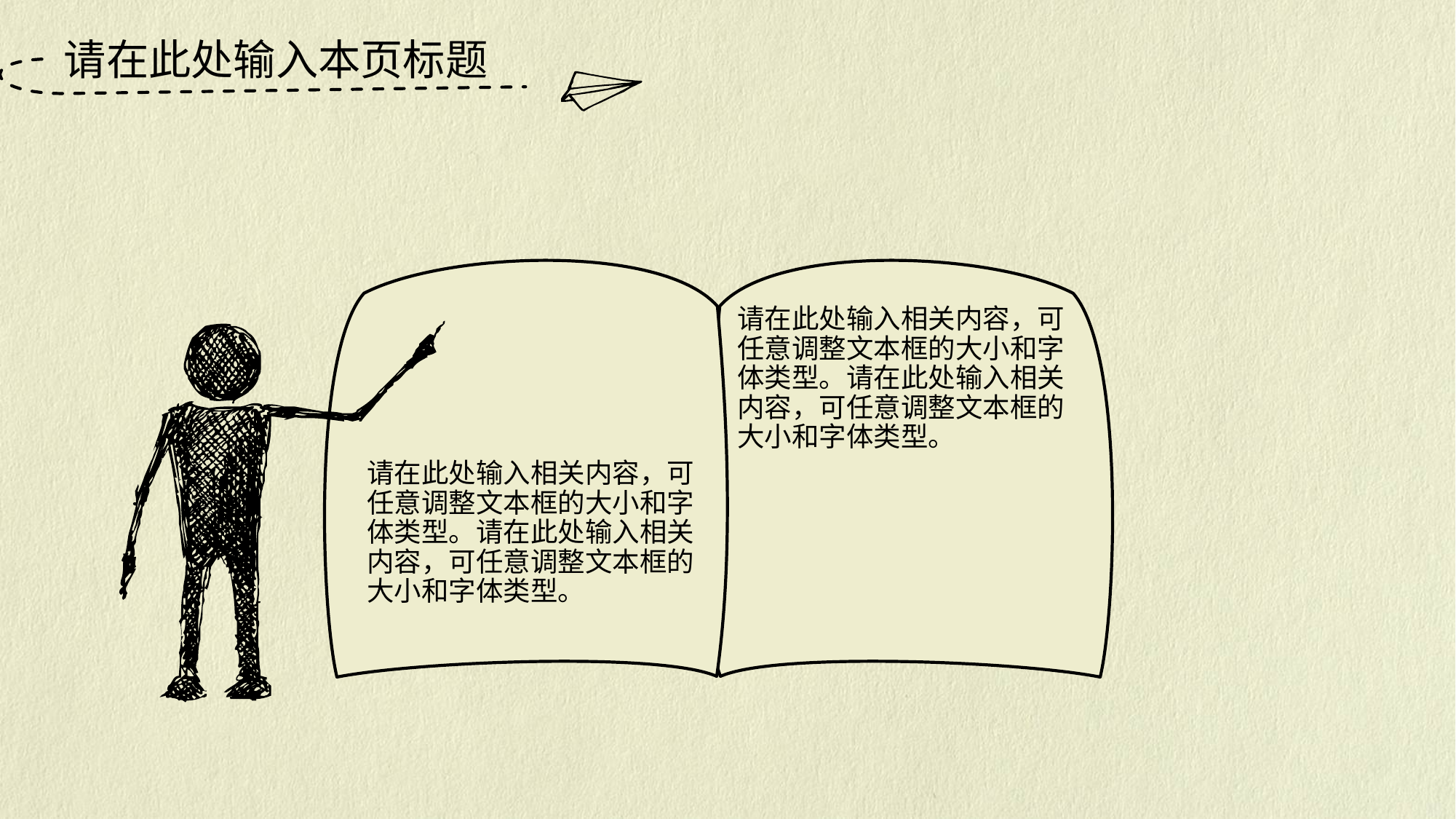

请在此处输入本页标题

请在此处输入相关内容，可任意调整文本框的大小和字体类型。请在此处输入相关内容，可任意调整文本框的大小和字体类型。

请在此处输入相关内容，可任意调整文本框的大小和字体类型。请在此处输入相关内容，可任意调整文本框的大小和字体类型。